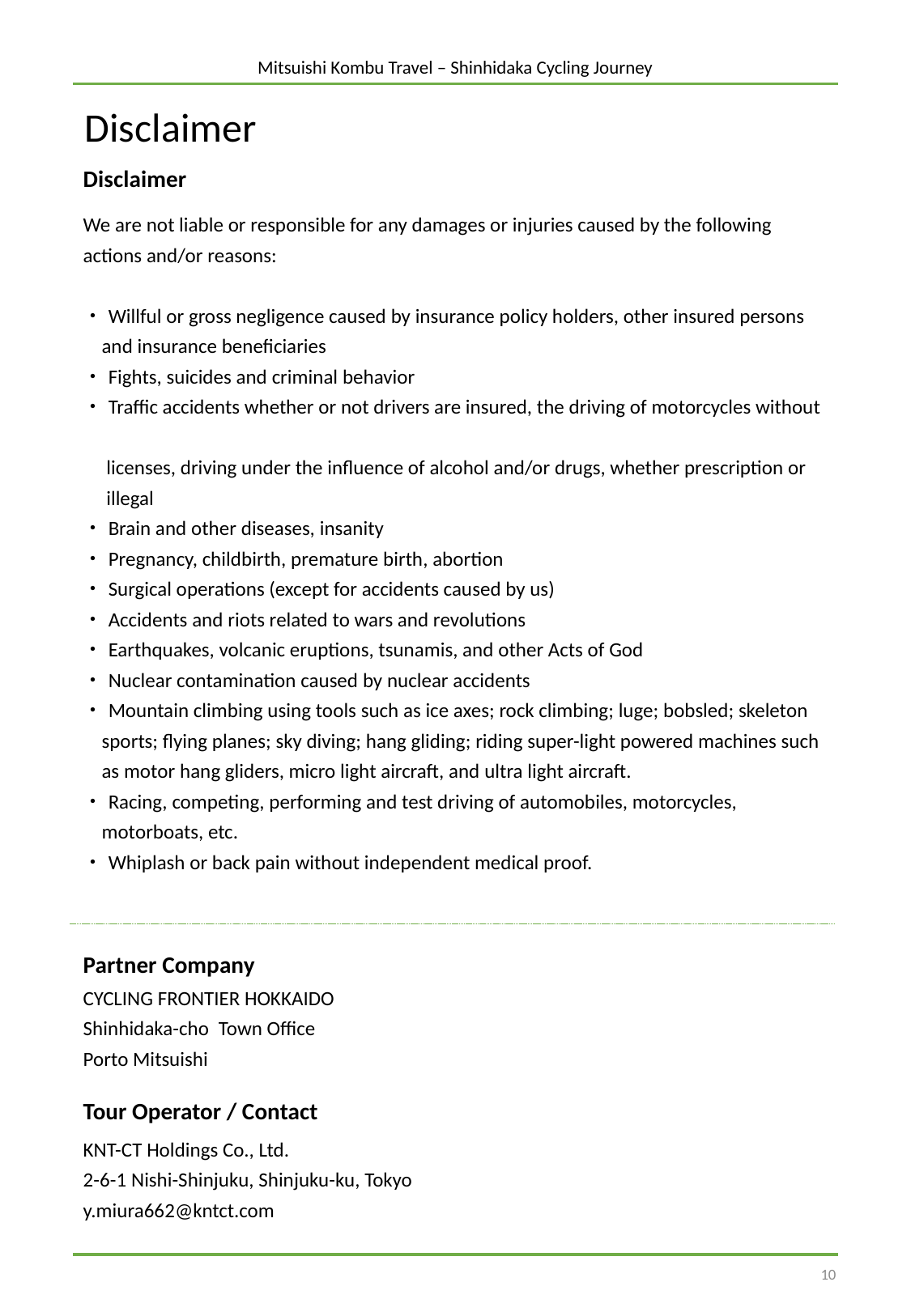

Mitsuishi Kombu Travel – Shinhidaka Cycling Journey
Disclaimer
免責事項
Disclaimer
We are not liable or responsible for any damages or injuries caused by the following actions and/or reasons:

・Willful or gross negligence caused by insurance policy holders, other insured persons
    and insurance beneficiaries
・Fights, suicides and criminal behavior
・Traffic accidents whether or not drivers are insured, the driving of motorcycles without
     licenses, driving under the influence of alcohol and/or drugs, whether prescription or
     illegal
・Brain and other diseases, insanity
・Pregnancy, childbirth, premature birth, abortion
・Surgical operations (except for accidents caused by us)
・Accidents and riots related to wars and revolutions
・Earthquakes, volcanic eruptions, tsunamis, and other Acts of God
・Nuclear contamination caused by nuclear accidents
・Mountain climbing using tools such as ice axes; rock climbing; luge; bobsled; skeleton
    sports; flying planes; sky diving; hang gliding; riding super-light powered machines such
    as motor hang gliders, micro light aircraft, and ultra light aircraft.
・Racing, competing, performing and test driving of automobiles, motorcycles,
    motorboats, etc.
・Whiplash or back pain without independent medical proof.
Partner Company
CYCLING FRONTIER HOKKAIDO
Shinhidaka-cho  Town Office
Porto Mitsuishi
協力事業者
Tour Operator / Contact
ツアー催行者・連絡先
KNT-CT Holdings Co., Ltd.
2-6-1 Nishi-Shinjuku, Shinjuku-ku, Tokyo
y.miura662@kntct.com